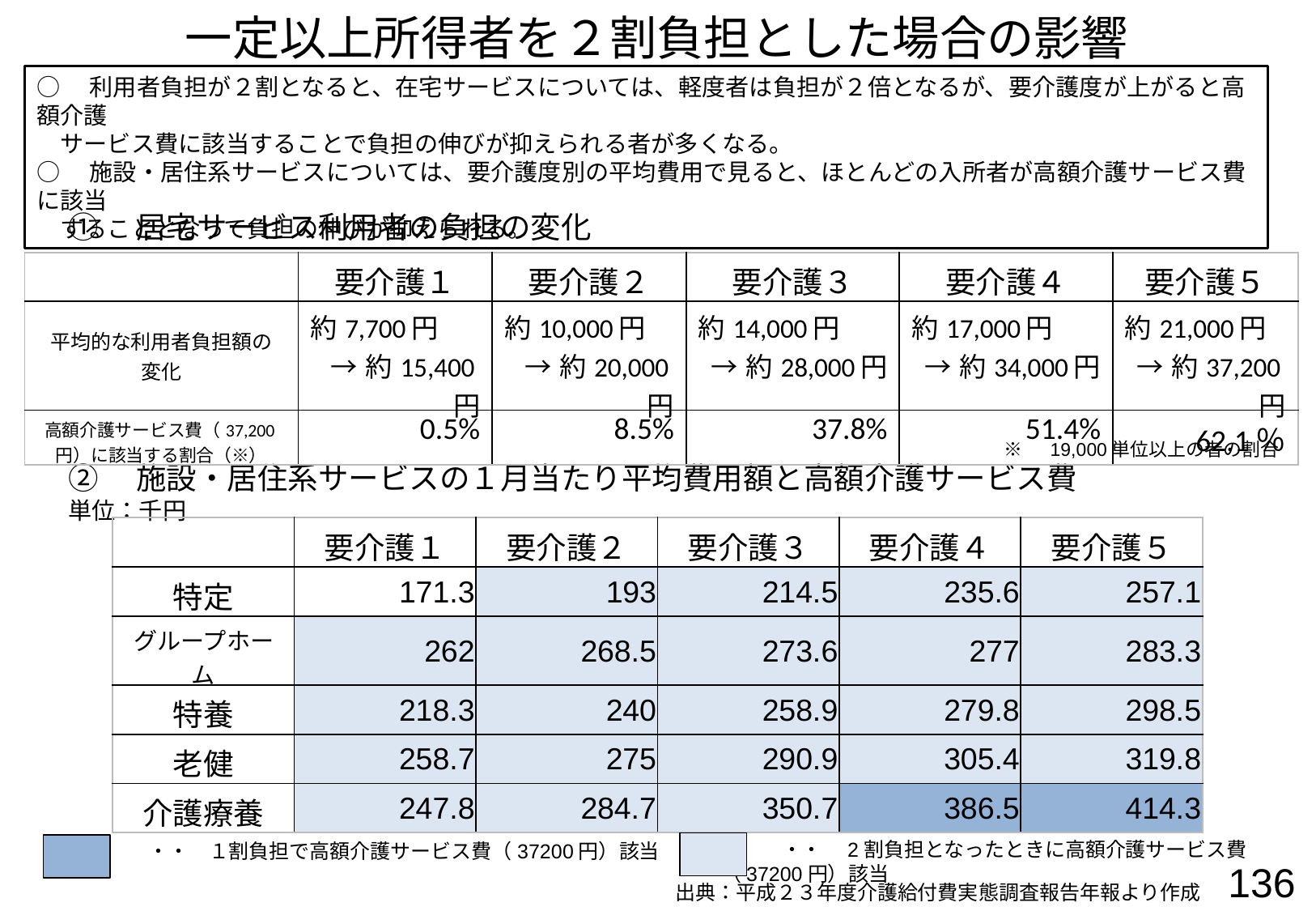

# 一定以上所得者を２割負担とした場合の影響
○　利用者負担が２割となると、在宅サービスについては、軽度者は負担が２倍となるが、要介護度が上がると高額介護
　サービス費に該当することで負担の伸びが抑えられる者が多くなる。
○　施設・居住系サービスについては、要介護度別の平均費用で見ると、ほとんどの入所者が高額介護サービス費に該当
　することとなって負担の伸びが抑えられる。
①　居宅サービス利用者の負担の変化
|  | 要介護１ | 要介護２ | 要介護３ | 要介護４ | 要介護５ |
| --- | --- | --- | --- | --- | --- |
| 平均的な利用者負担額の 変化 | 約7,700円 →約15,400円 | 約10,000円 →約20,000円 | 約14,000円 →約28,000円 | 約17,000円 →約34,000円 | 約21,000円 →約37,200円 |
| 高額介護サービス費（37,200円）に該当する割合（※） | 0.5% | 8.5% | 37.8% | 51.4% | 62.1％ |
※　19,000単位以上の者の割合
②　施設・居住系サービスの１月当たり平均費用額と高額介護サービス費　　　　　　単位：千円
|  | 要介護１ | 要介護２ | 要介護３ | 要介護４ | 要介護５ |
| --- | --- | --- | --- | --- | --- |
| 特定 | 171.3 | 193 | 214.5 | 235.6 | 257.1 |
| グループホーム | 262 | 268.5 | 273.6 | 277 | 283.3 |
| 特養 | 218.3 | 240 | 258.9 | 279.8 | 298.5 |
| 老健 | 258.7 | 275 | 290.9 | 305.4 | 319.8 |
| 介護療養 | 247.8 | 284.7 | 350.7 | 386.5 | 414.3 |
　　　・・　2割負担となったときに高額介護サービス費（37200円）該当

　　　・・　１割負担で高額介護サービス費（37200円）該当

136
出典：平成２３年度介護給付費実態調査報告年報より作成